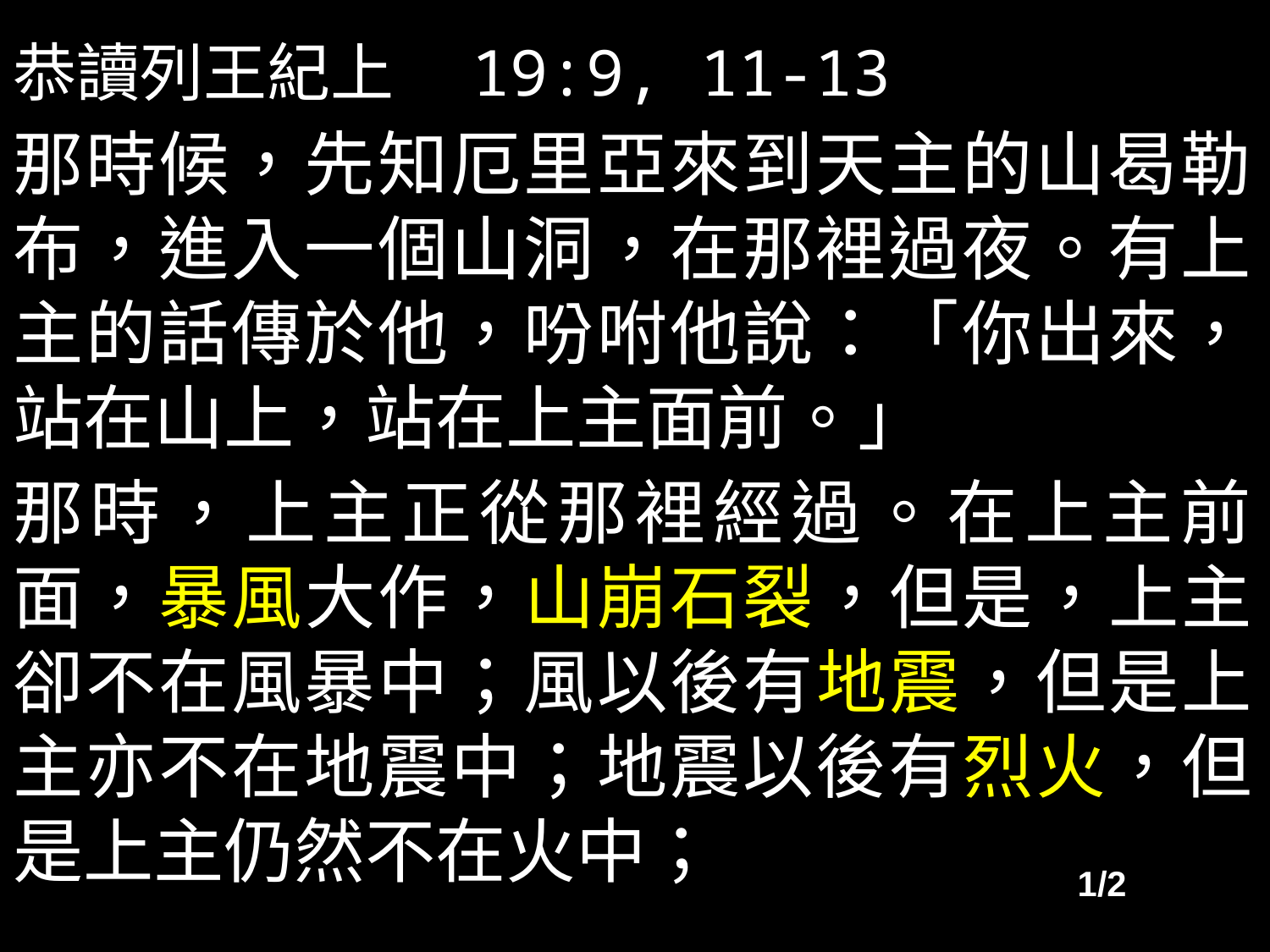

恭讀列王紀上　19:9, 11-13
那時候，先知厄里亞來到天主的山曷勒布，進入一個山洞，在那裡過夜。有上主的話傳於他，吩咐他說：「你出來，站在山上，站在上主面前。」
那時，上主正從那裡經過。在上主前面，暴風大作，山崩石裂，但是，上主卻不在風暴中；風以後有地震，但是上主亦不在地震中；地震以後有烈火，但是上主仍然不在火中；
1/2